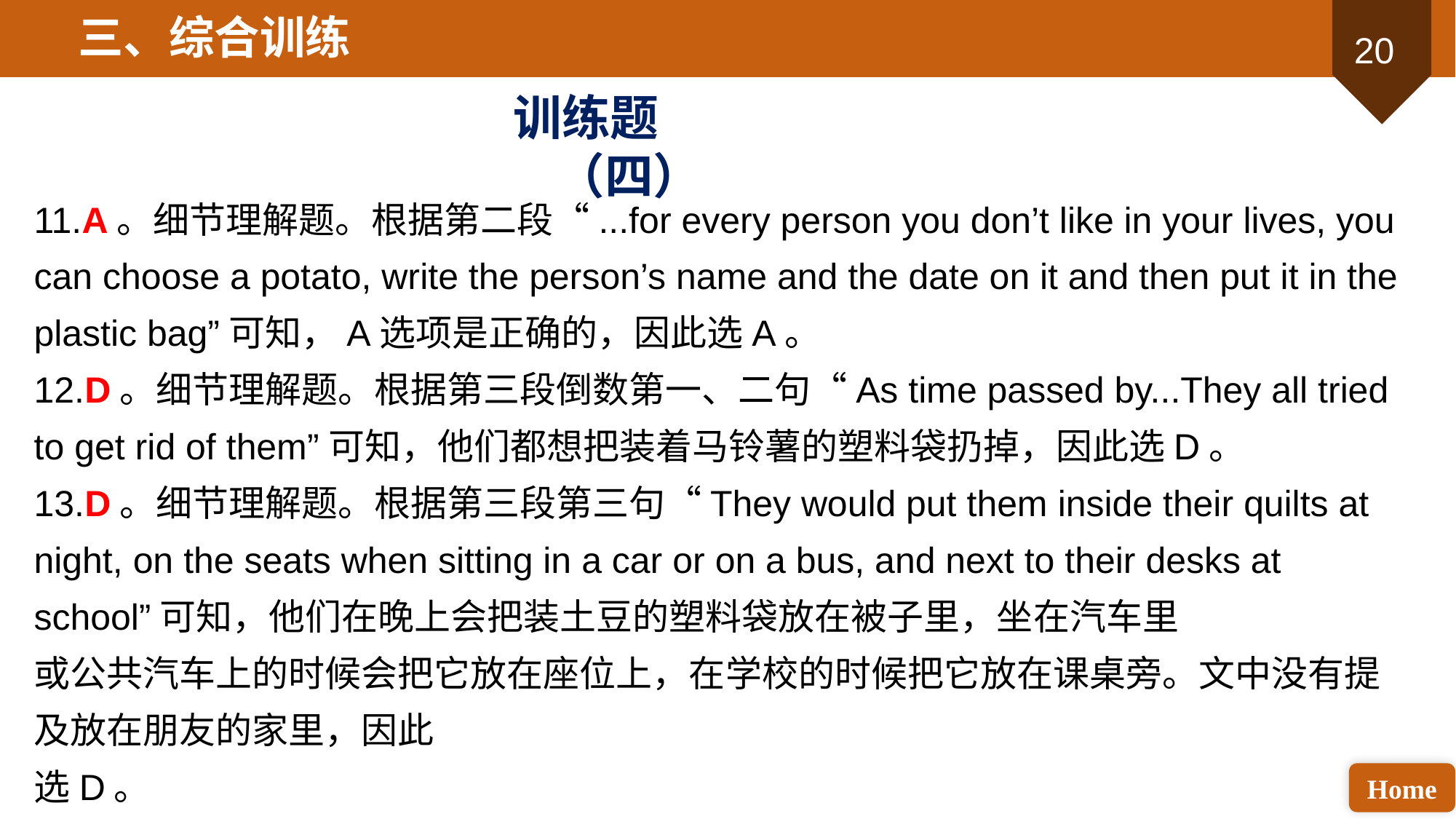

三、综合训练
训练题（四）
11.A。细节理解题。根据第二段“...for every person you don’t like in your lives, you can choose a potato, write the person’s name and the date on it and then put it in the plastic bag”可知，A选项是正确的，因此选A。
12.D。细节理解题。根据第三段倒数第一、二句“As time passed by...They all tried to get rid of them”可知，他们都想把装着马铃薯的塑料袋扔掉，因此选D。
13.D。细节理解题。根据第三段第三句“They would put them inside their quilts at night, on the seats when sitting in a car or on a bus, and next to their desks at school”可知，他们在晚上会把装土豆的塑料袋放在被子里，坐在汽车里
或公共汽车上的时候会把它放在座位上，在学校的时候把它放在课桌旁。文中没有提及放在朋友的家里，因此
选D。